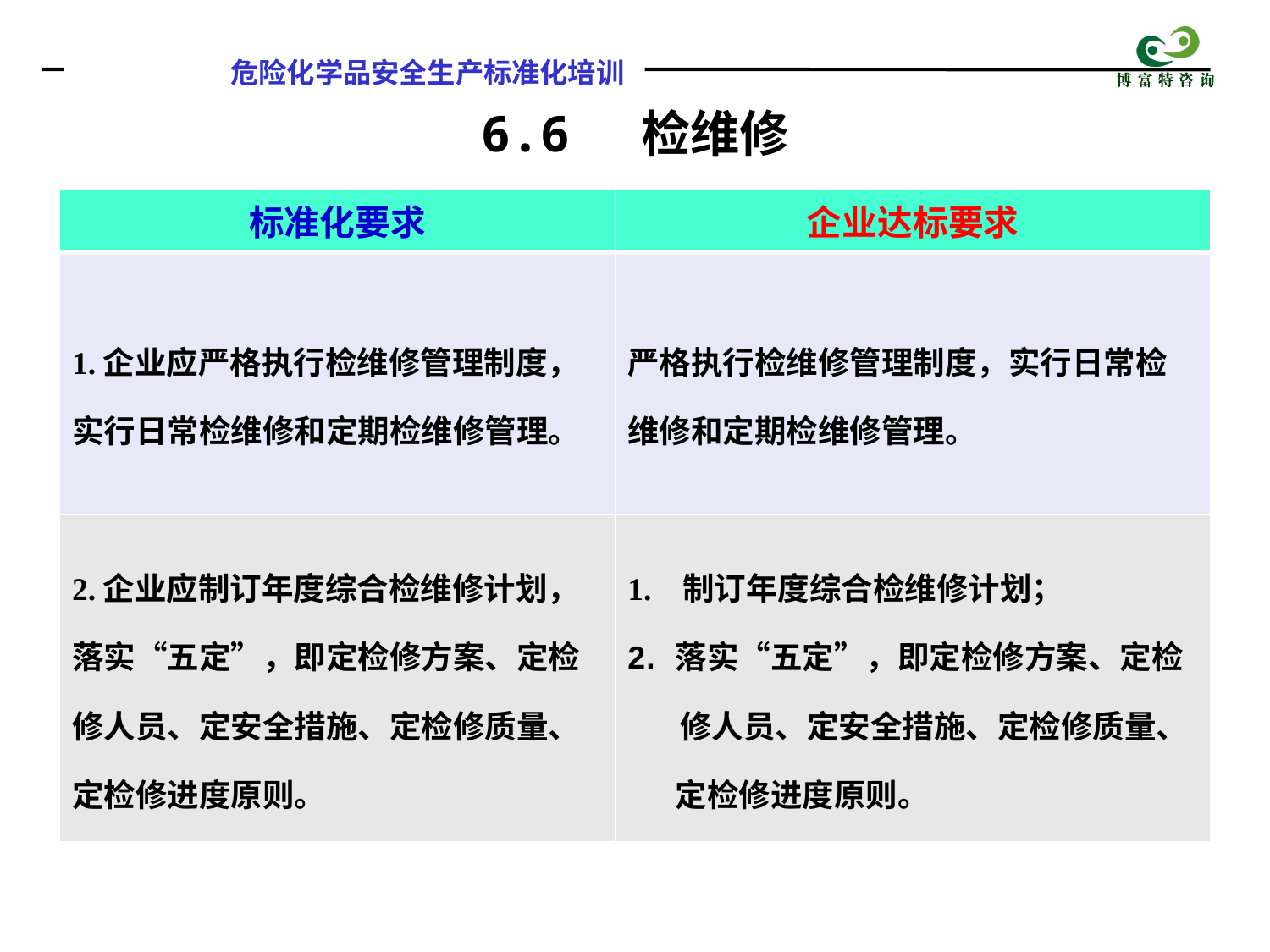

6.6  检维修
| 标准化要求 | 企业达标要求 |
| --- | --- |
| 1.企业应严格执行检维修管理制度，实行日常检维修和定期检维修管理。 | 严格执行检维修管理制度，实行日常检维修和定期检维修管理。 |
| 2.企业应制订年度综合检维修计划，落实“五定”，即定检修方案、定检修人员、定安全措施、定检修质量、定检修进度原则。 | 1. 制订年度综合检维修计划； 落实“五定”，即定检修方案、定检 修人员、定安全措施、定检修质量、定检修进度原则。 |